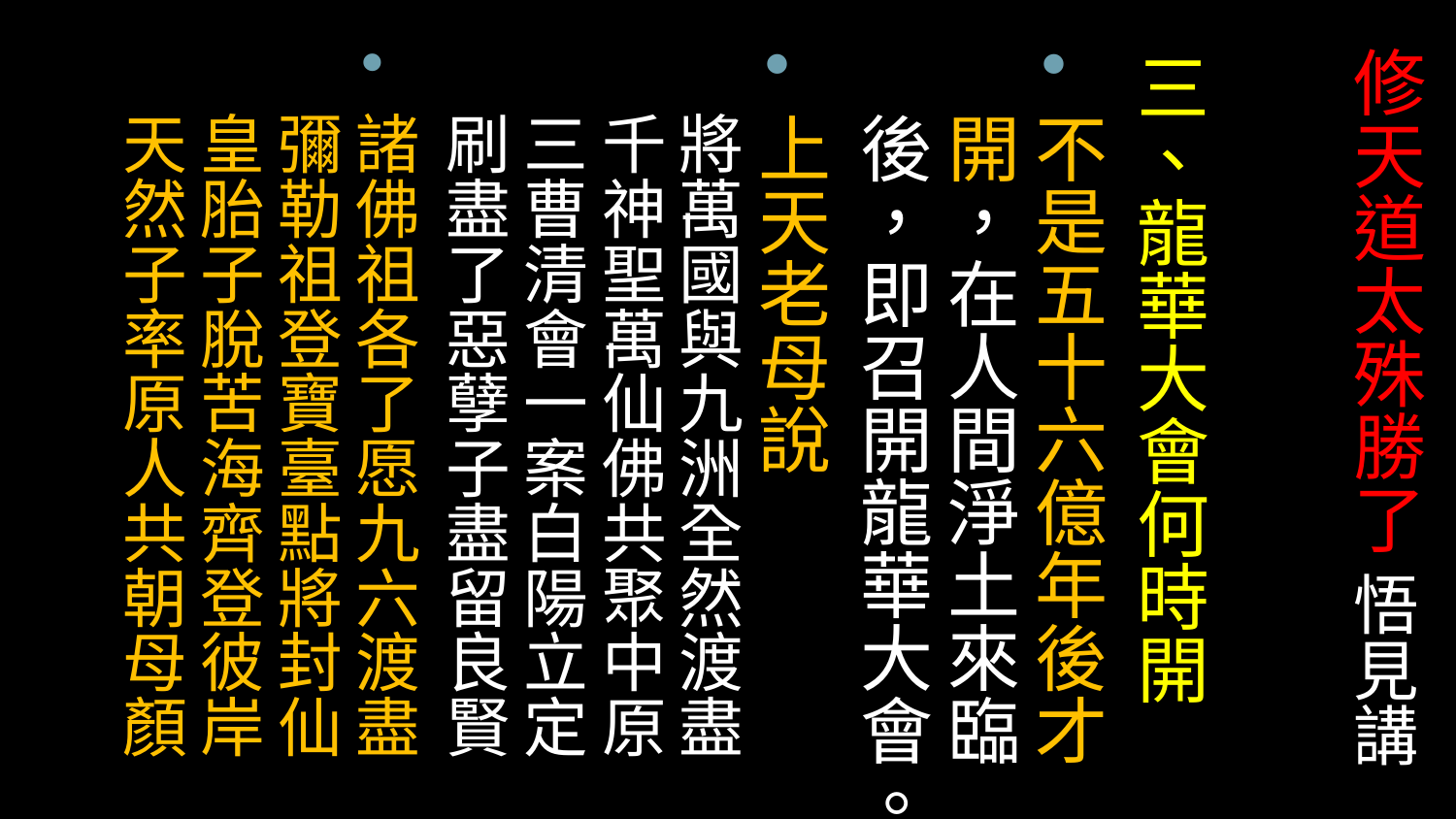

# 修天道太殊勝了 悟見講
三、龍華大會何時開
不是五十六億年後才開，在人間淨土來臨後，即召開龍華大會。
上天老母說
將萬國與九洲全然渡盡 
千神聖萬仙佛共聚中原
三曹清會一案白陽立定 
刷盡了惡孽子盡留良賢
諸佛祖各了愿九六渡盡 
彌勒祖登寶臺點將封仙
皇胎子脫苦海齊登彼岸 
天然子率原人共朝母顏